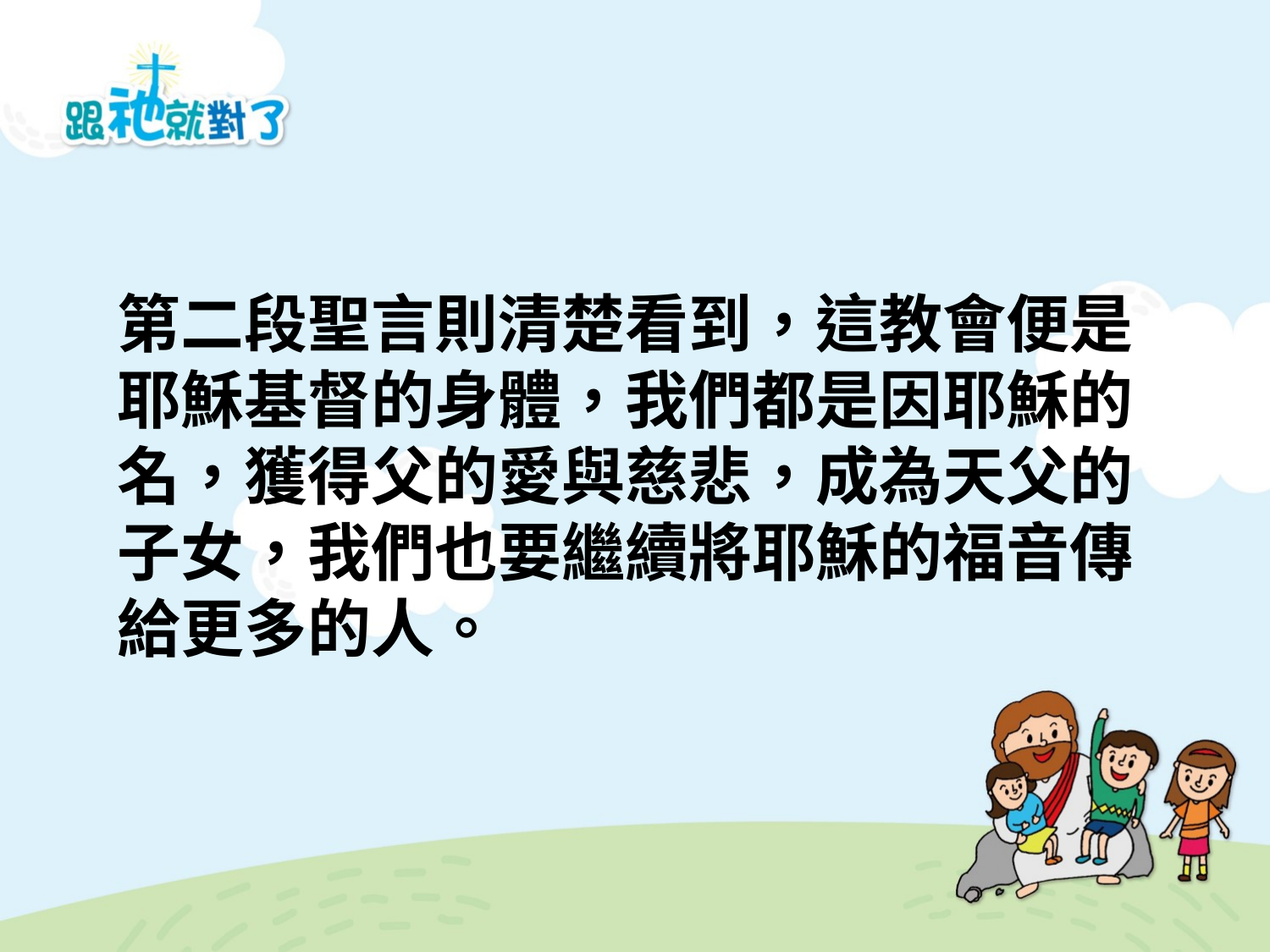

第二段聖言則清楚看到，這教會便是耶穌基督的身體，我們都是因耶穌的名，獲得父的愛與慈悲，成為天父的子女，我們也要繼續將耶穌的福音傳給更多的人。